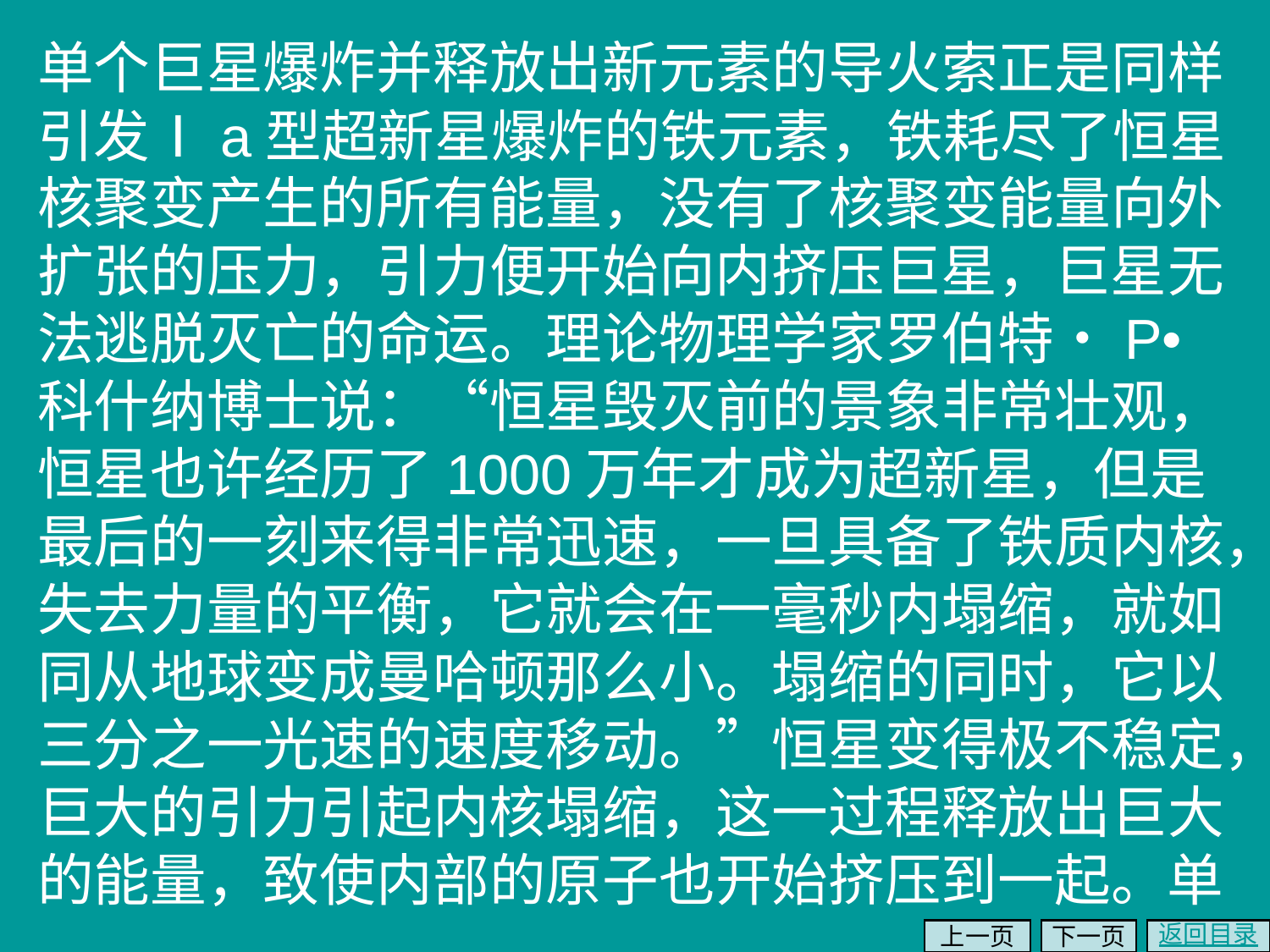

单个巨星爆炸并释放出新元素的导火索正是同样引发Ⅰa型超新星爆炸的铁元素，铁耗尽了恒星核聚变产生的所有能量，没有了核聚变能量向外扩张的压力，引力便开始向内挤压巨星，巨星无法逃脱灭亡的命运。理论物理学家罗伯特•P•科什纳博士说：“恒星毁灭前的景象非常壮观，恒星也许经历了1000万年才成为超新星，但是最后的一刻来得非常迅速，一旦具备了铁质内核，失去力量的平衡，它就会在一毫秒内塌缩，就如同从地球变成曼哈顿那么小。塌缩的同时，它以三分之一光速的速度移动。”恒星变得极不稳定，巨大的引力引起内核塌缩，这一过程释放出巨大的能量，致使内部的原子也开始挤压到一起。单
上一页
下一页
返回目录